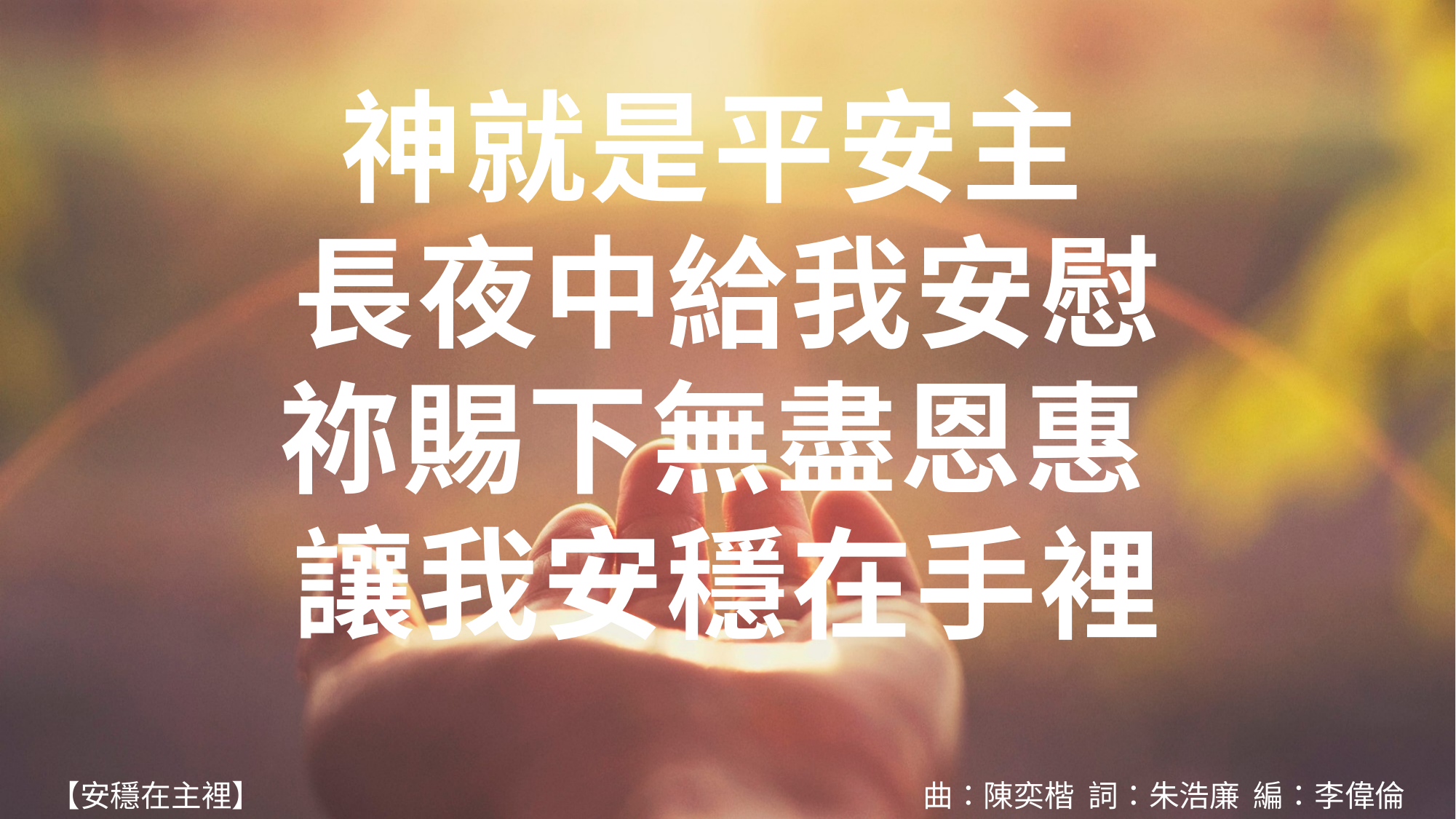

神就是平安主
長夜中給我安慰
祢賜下無盡恩惠
讓我安穩在手裡
【安穩在主裡】							曲：陳奕楷  詞：朱浩廉  編：李偉倫